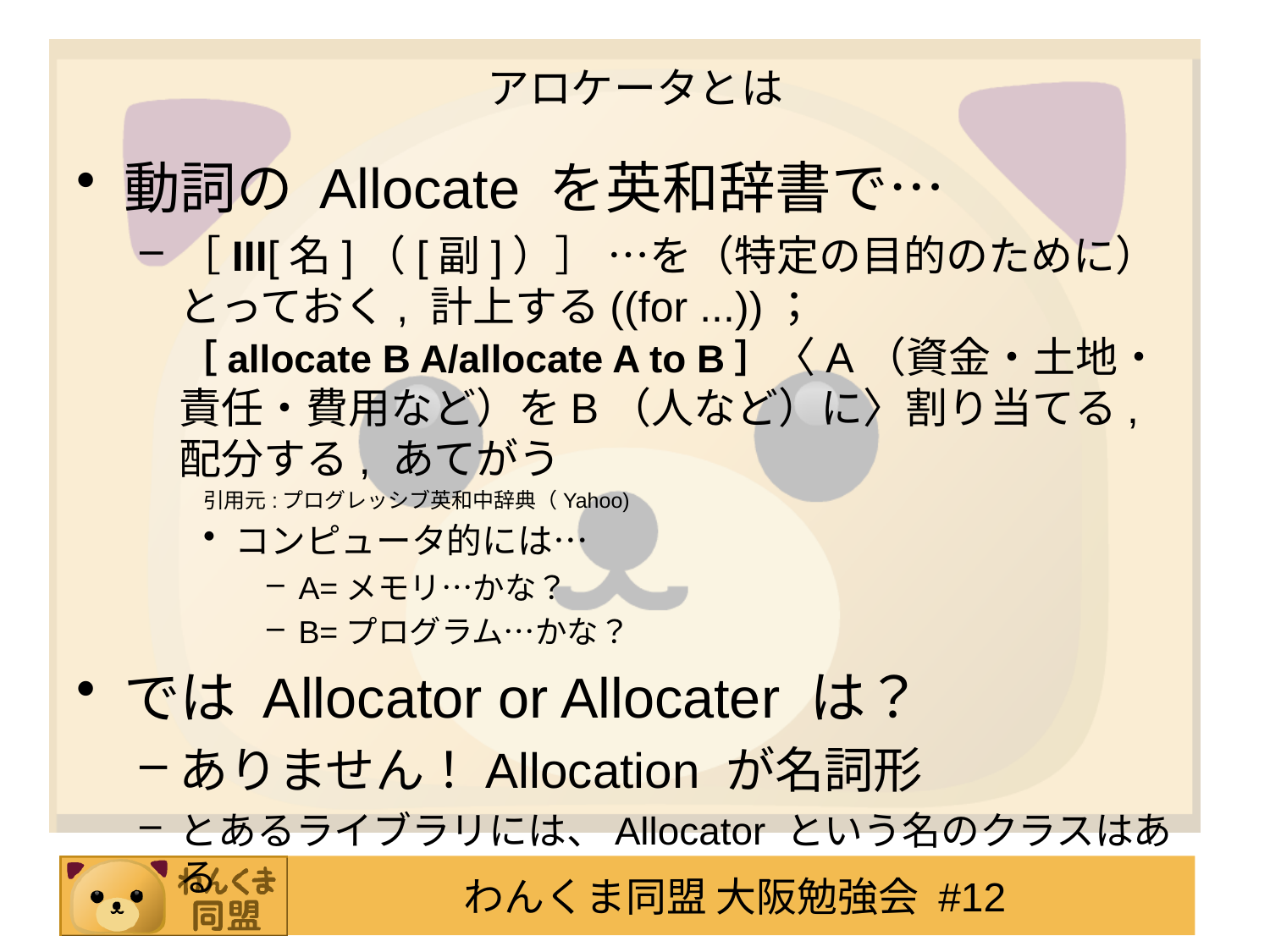

# アロケータとは
動詞の Allocate を英和辞書で…
［III[名]（[副]）］ …を（特定の目的のために）とっておく, 計上する((for ...))；
［allocate B A/allocate A to B］〈A（資金・土地・責任・費用など）をB（人など）に〉割り当てる, 配分する, あてがう
引用元:プログレッシブ英和中辞典（Yahoo)
コンピュータ的には…
A=メモリ…かな？
B=プログラム…かな？
では Allocator or Allocater は？
ありません！Allocation が名詞形
とあるライブラリには、Allocator という名のクラスはある